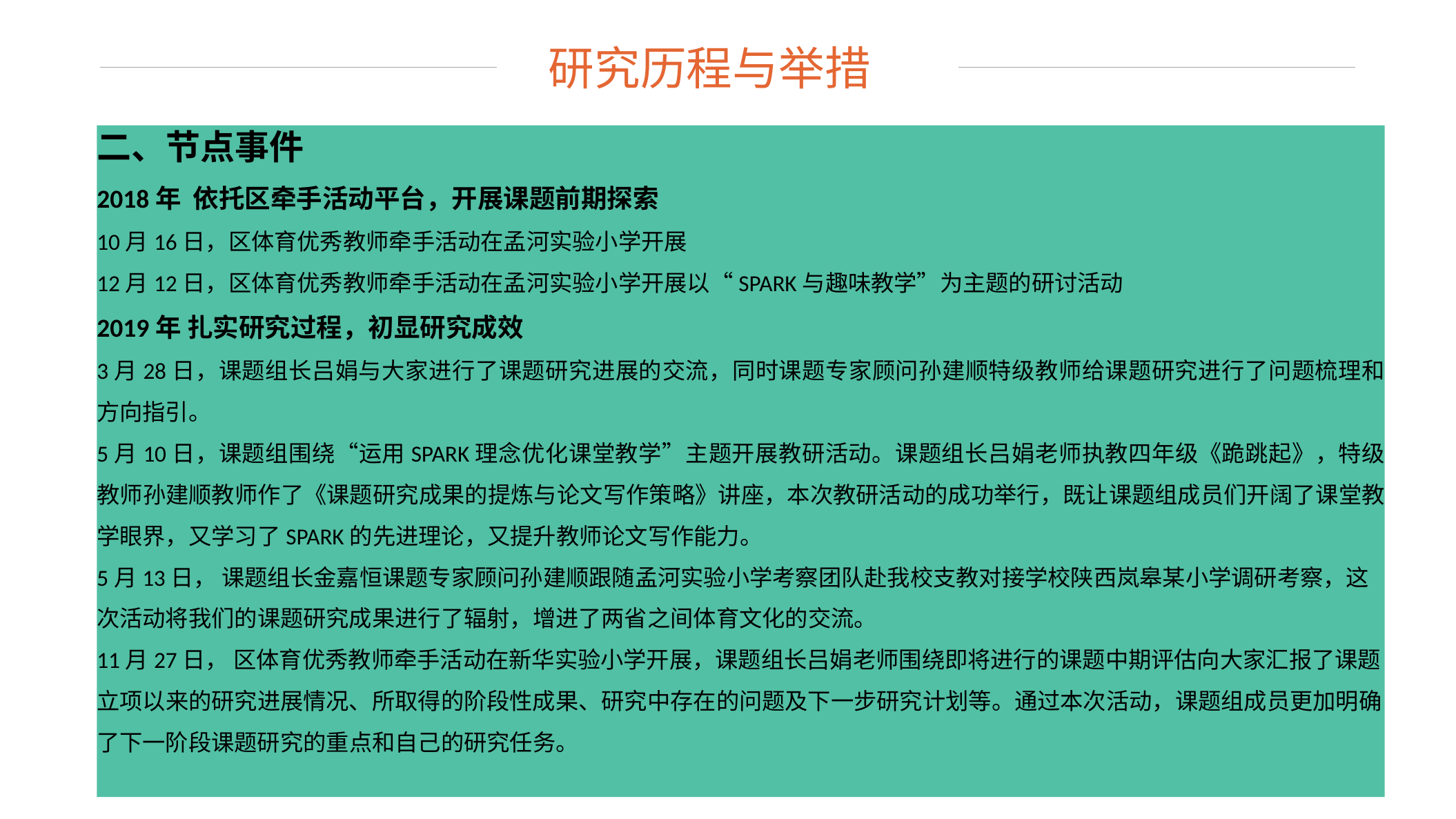

研究历程与举措
二、节点事件
2018年  依托区牵手活动平台，开展课题前期探索
10月16日，区体育优秀教师牵手活动在孟河实验小学开展
12月12日，区体育优秀教师牵手活动在孟河实验小学开展以“SPARK与趣味教学”为主题的研讨活动
2019年 扎实研究过程，初显研究成效
3月28日，课题组长吕娟与大家进行了课题研究进展的交流，同时课题专家顾问孙建顺特级教师给课题研究进行了问题梳理和方向指引。
5月10日，课题组围绕“运用SPARK理念优化课堂教学”主题开展教研活动。课题组长吕娟老师执教四年级《跪跳起》，特级教师孙建顺教师作了《课题研究成果的提炼与论文写作策略》讲座，本次教研活动的成功举行，既让课题组成员们开阔了课堂教学眼界，又学习了SPARK的先进理论，又提升教师论文写作能力。
5月13日， 课题组长金嘉恒课题专家顾问孙建顺跟随孟河实验小学考察团队赴我校支教对接学校陕西岚皋某小学调研考察，这次活动将我们的课题研究成果进行了辐射，增进了两省之间体育文化的交流。
11月27日， 区体育优秀教师牵手活动在新华实验小学开展，课题组长吕娟老师围绕即将进行的课题中期评估向大家汇报了课题立项以来的研究进展情况、所取得的阶段性成果、研究中存在的问题及下一步研究计划等。通过本次活动，课题组成员更加明确了下一阶段课题研究的重点和自己的研究任务。